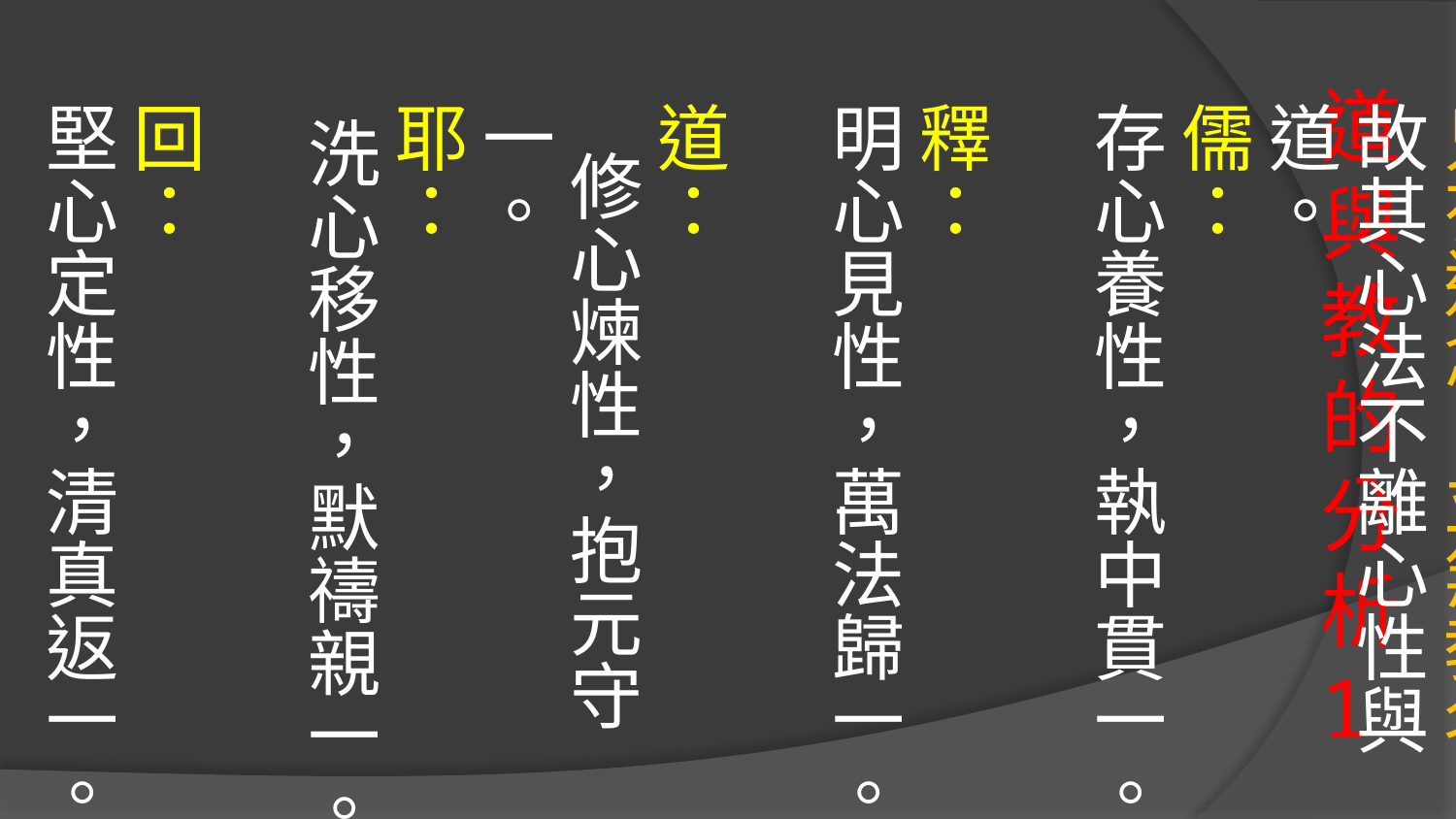

五教聖人住世之時，只有道念，並無教名，故其心法不離心性與道。
儒：                                 存心養性，執中貫一。
釋：                                  明心見性，萬法歸一。
道：                                     修心煉性，抱元守一。
耶：                                   洗心移性，默禱親一。
回：                              堅心定性，清真返一。
# 道與教的分析1